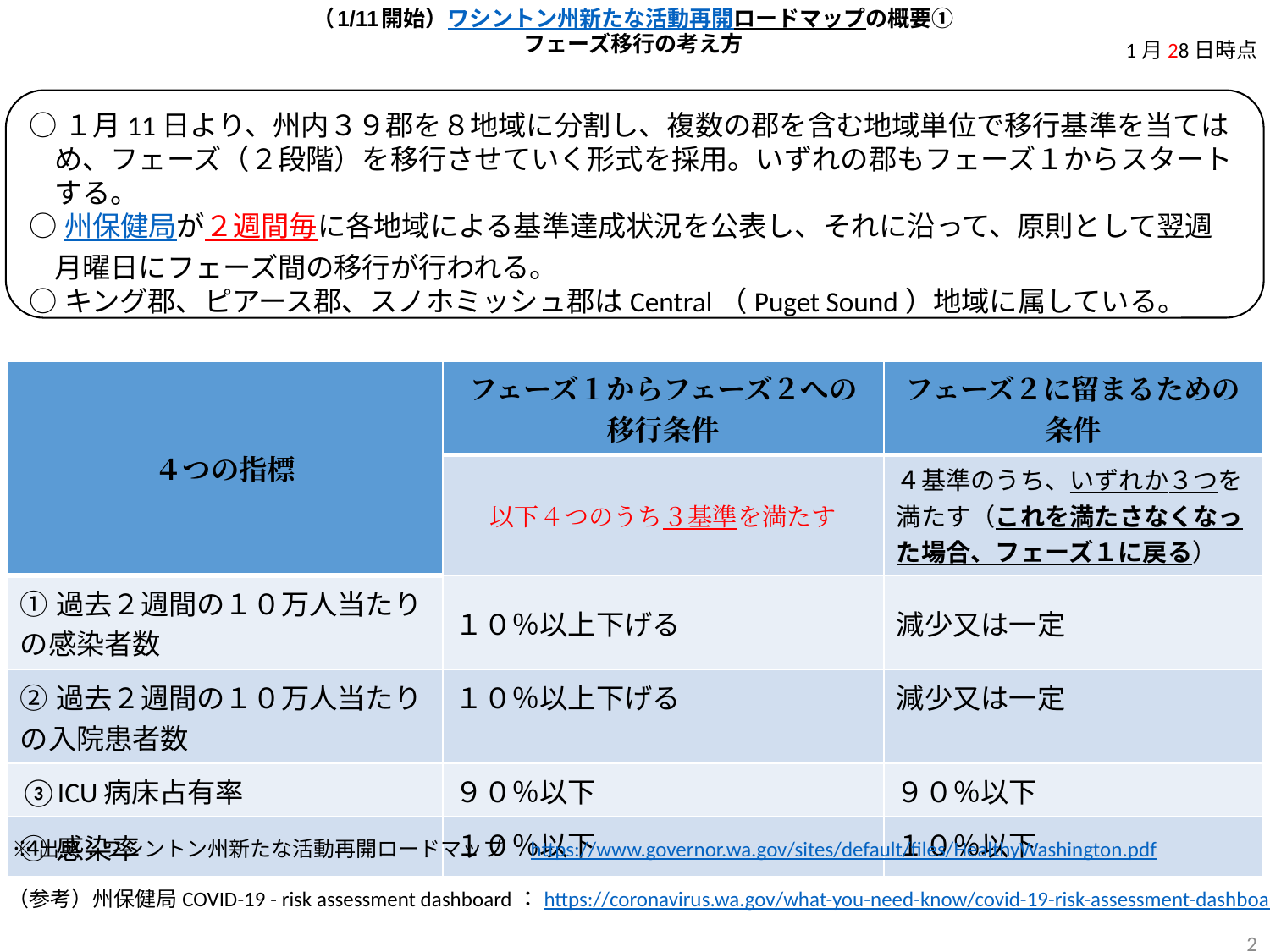

# （1/11開始）ワシントン州新たな活動再開ロードマップの概要① フェーズ移行の考え方
1月28日時点
○１月11日より、州内３９郡を８地域に分割し、複数の郡を含む地域単位で移行基準を当てはめ、フェーズ（２段階）を移行させていく形式を採用。いずれの郡もフェーズ１からスタートする。
○州保健局が２週間毎に各地域による基準達成状況を公表し、それに沿って、原則として翌週月曜日にフェーズ間の移行が行われる。
○キング郡、ピアース郡、スノホミッシュ郡はCentral（Puget Sound）地域に属している。

| ４つの指標 | フェーズ１からフェーズ２への移行条件 | フェーズ２に留まるための条件 |
| --- | --- | --- |
|  | 以下４つのうち３基準を満たす | ４基準のうち、いずれか３つを満たす（これを満たさなくなった場合、フェーズ１に戻る） |
| ①過去２週間の１０万人当たりの感染者数 | １０％以上下げる | 減少又は一定 |
| ②過去２週間の１０万人当たりの入院患者数 | １０％以上下げる | 減少又は一定 |
| ③ICU病床占有率 | ９０％以下 | ９０％以下 |
| ④感染率 | １０％以下 | １０％以下 |
※出典：ワシントン州新たな活動再開ロードマップ　https://www.governor.wa.gov/sites/default/files/HealthyWashington.pdf
（参考）州保健局COVID-19 - risk assessment dashboard：https://coronavirus.wa.gov/what-you-need-know/covid-19-risk-assessment-dashboard
2